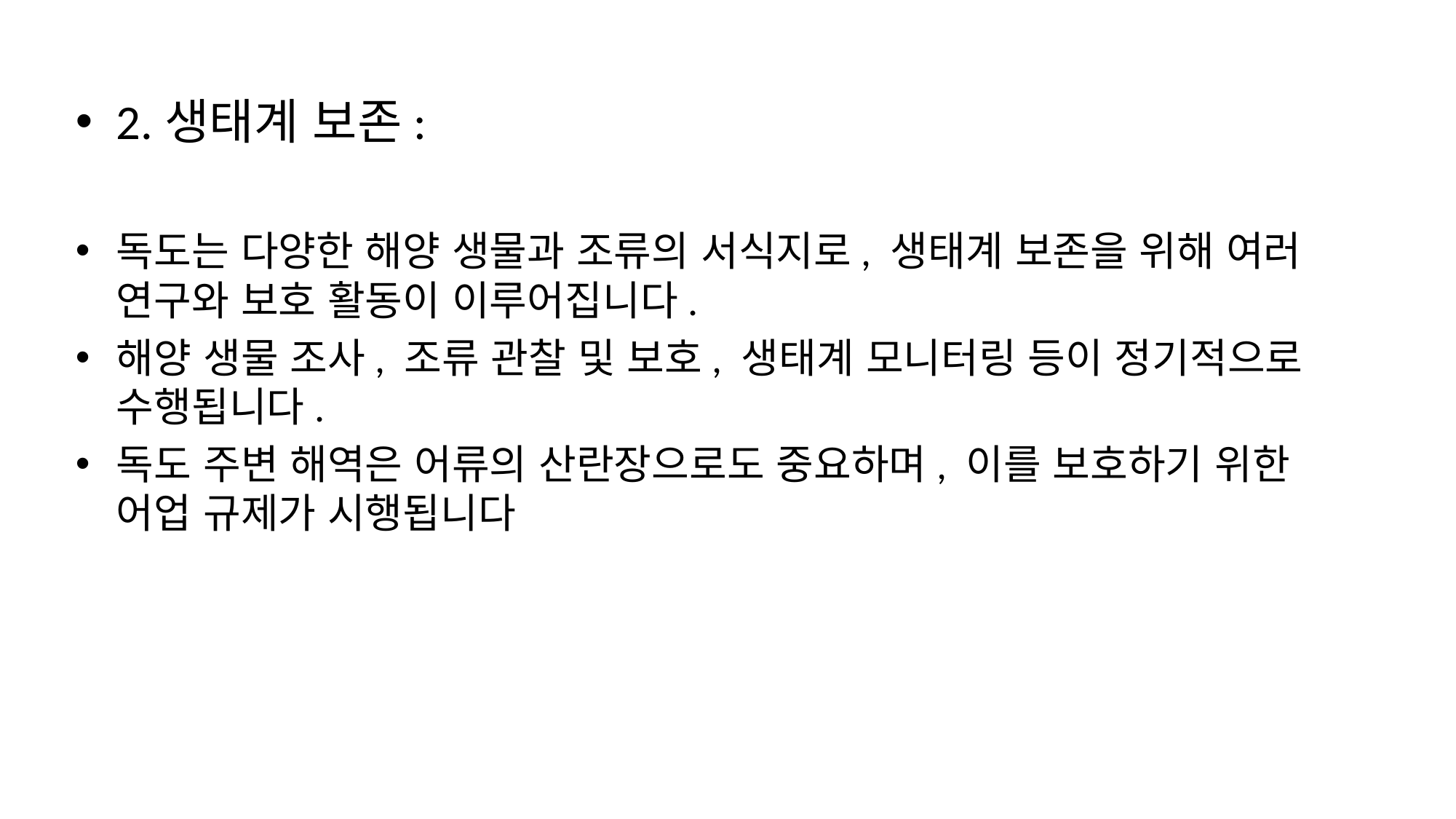

2.생태계 보존:

독도는 다양한 해양 생물과 조류의 서식지로, 생태계 보존을 위해 여러 연구와 보호 활동이 이루어집니다.
해양 생물 조사, 조류 관찰 및 보호, 생태계 모니터링 등이 정기적으로 수행됩니다.
독도 주변 해역은 어류의 산란장으로도 중요하며, 이를 보호하기 위한 어업 규제가 시행됩니다